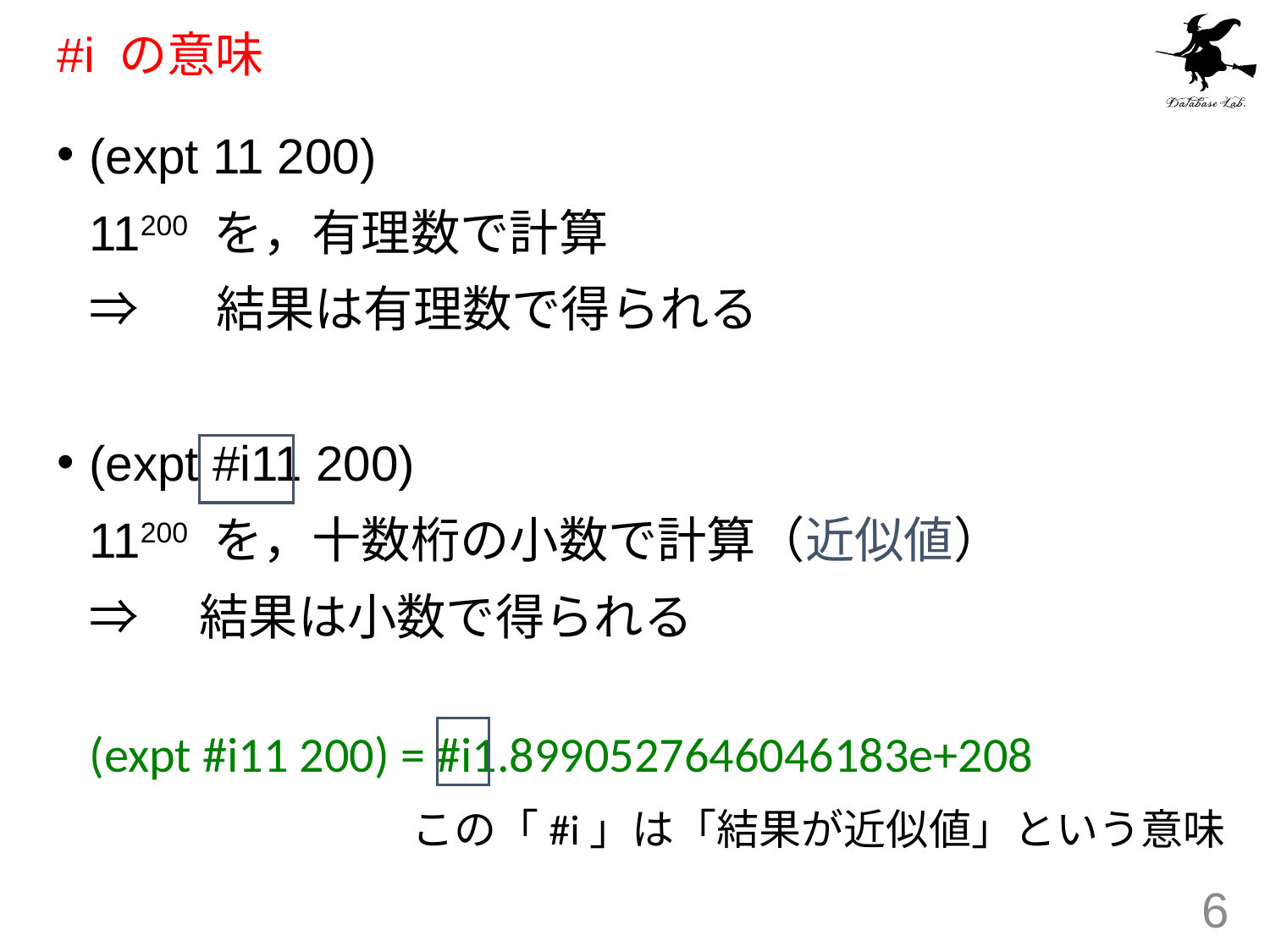

# #i の意味
(expt 11 200)
	11200 を，有理数で計算
	⇒	結果は有理数で得られる

(expt #i11 200)
	11200 を，十数桁の小数で計算（近似値）
	⇒　結果は小数で得られる

(expt #i11 200) = #i1.8990527646046183e+208

この「#i」は「結果が近似値」という意味
6